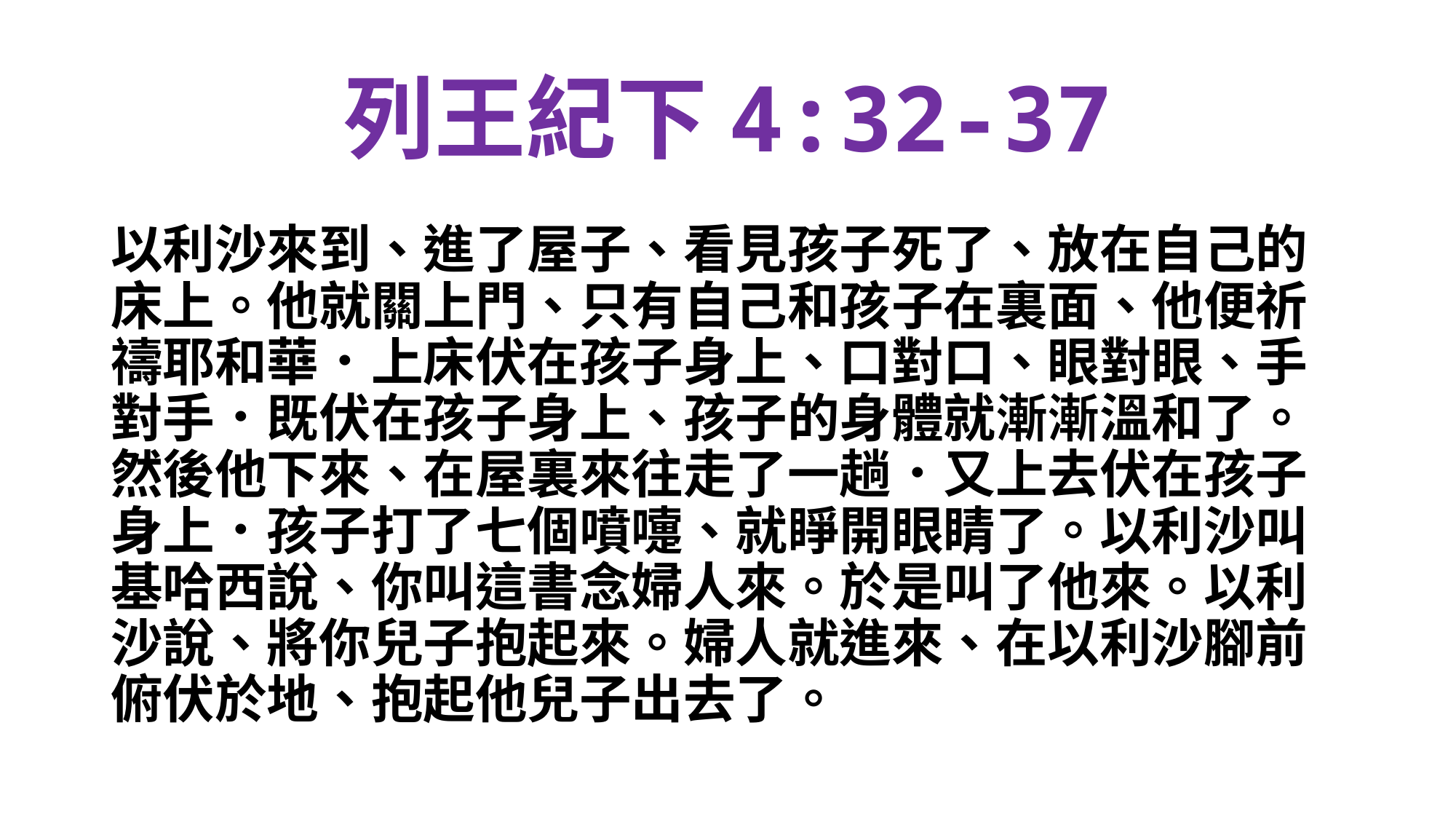

# 列王紀下4:32-37
以利沙來到、進了屋子、看見孩子死了、放在自己的床上。他就關上門、只有自己和孩子在裏面、他便祈禱耶和華．上床伏在孩子身上、口對口、眼對眼、手對手．既伏在孩子身上、孩子的身體就漸漸溫和了。然後他下來、在屋裏來往走了一趟．又上去伏在孩子身上．孩子打了七個噴嚏、就睜開眼睛了。以利沙叫基哈西說、你叫這書念婦人來。於是叫了他來。以利沙說、將你兒子抱起來。婦人就進來、在以利沙腳前俯伏於地、抱起他兒子出去了。